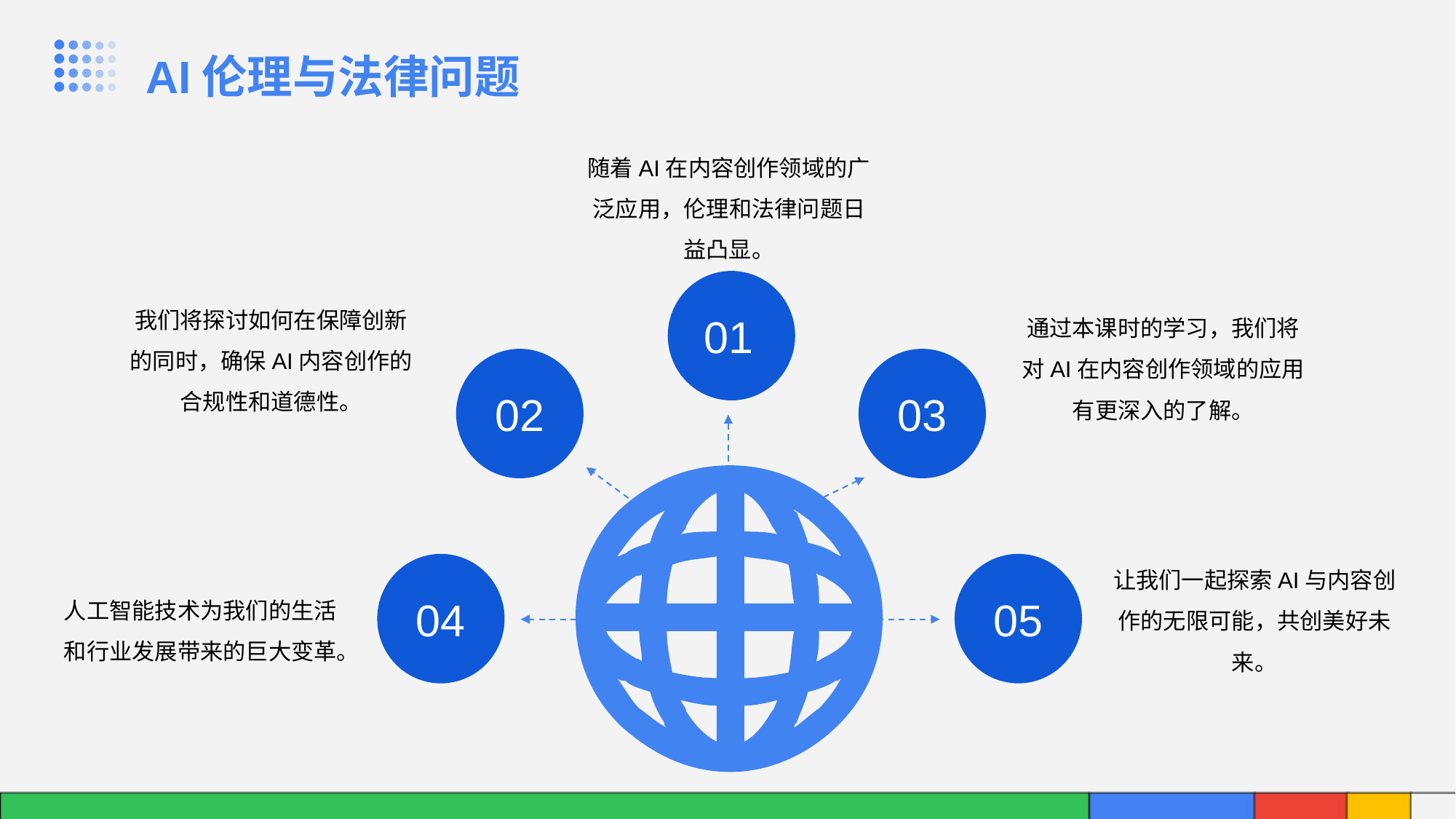

AI伦理与法律问题

随着AI在内容创作领域的广泛应用，伦理和法律问题日益凸显。

我们将探讨如何在保障创新的同时，确保AI内容创作的合规性和道德性。
通过本课时的学习，我们将对AI在内容创作领域的应用有更深入的了解。
01

02
03

让我们一起探索AI与内容创作的无限可能，共创美好未来。
人工智能技术为我们的生活和行业发展带来的巨大变革。

04
05